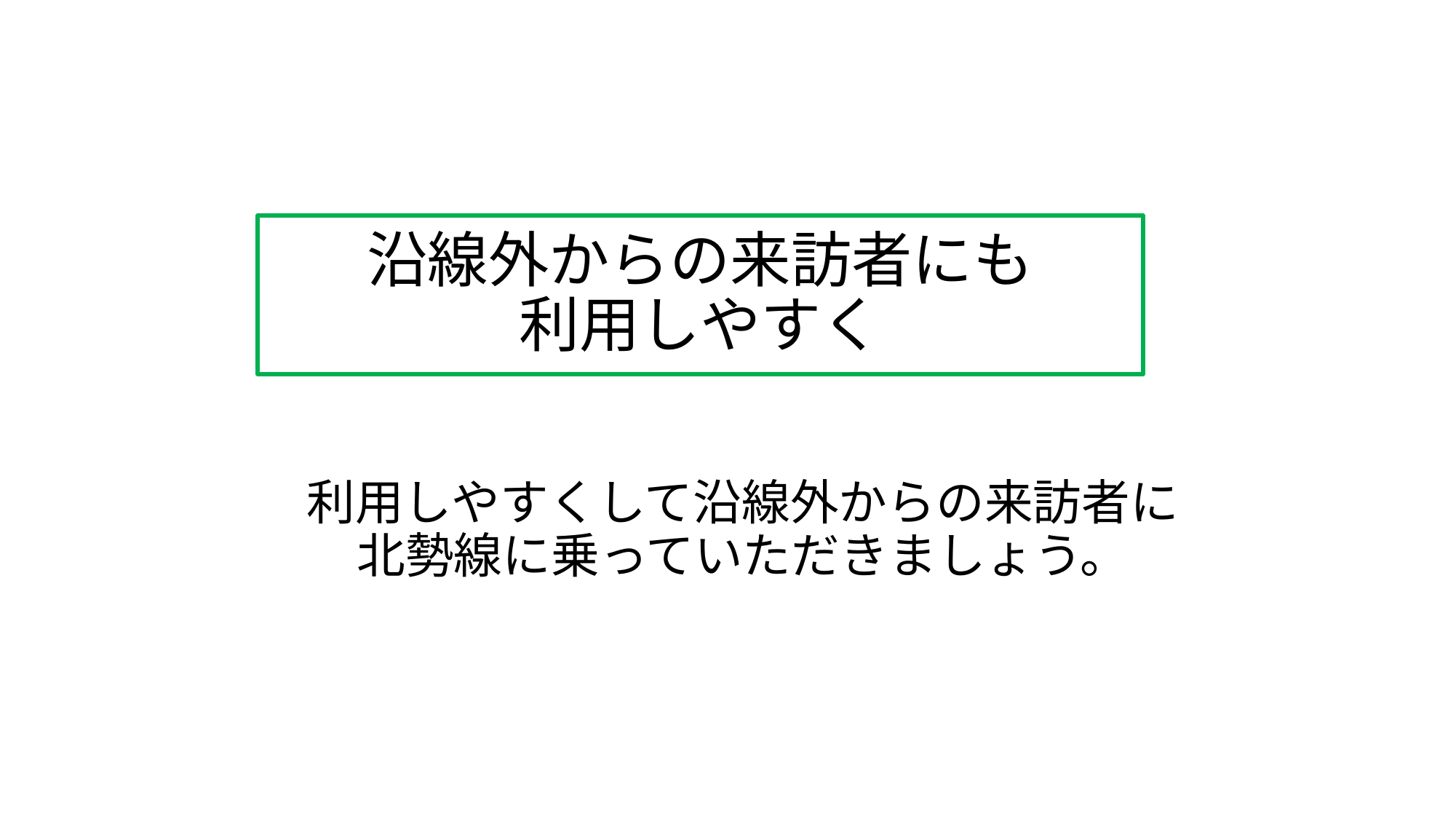

# 沿線外からの来訪者にも 利用しやすく
利用しやすくして沿線外からの来訪者に
北勢線に乗っていただきましょう。